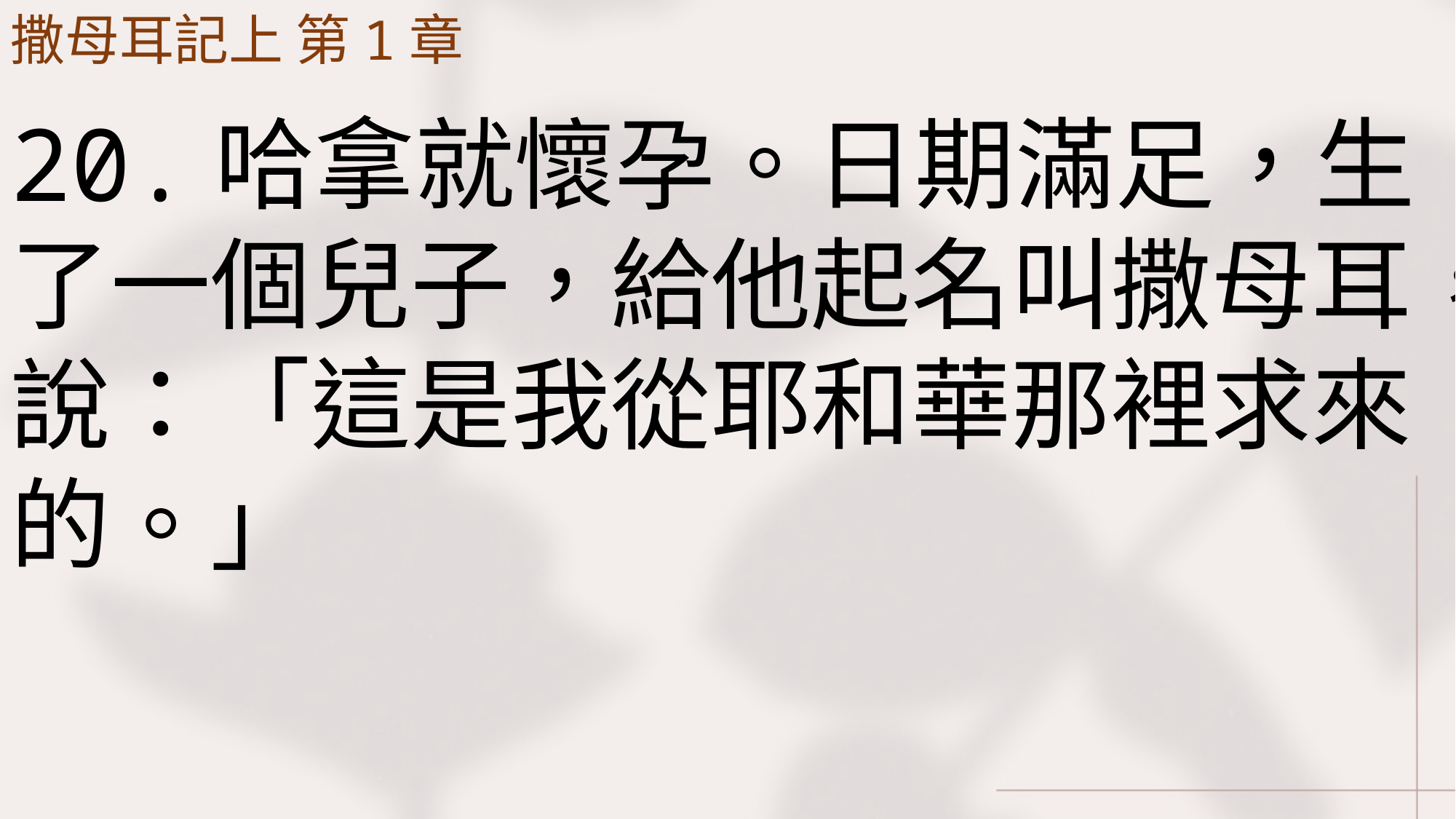

撒母耳記上 第1章
20.哈拿就懷孕。日期滿足，生了一個兒子，給他起名叫撒母耳，說：「這是我從耶和華那裡求來的。」